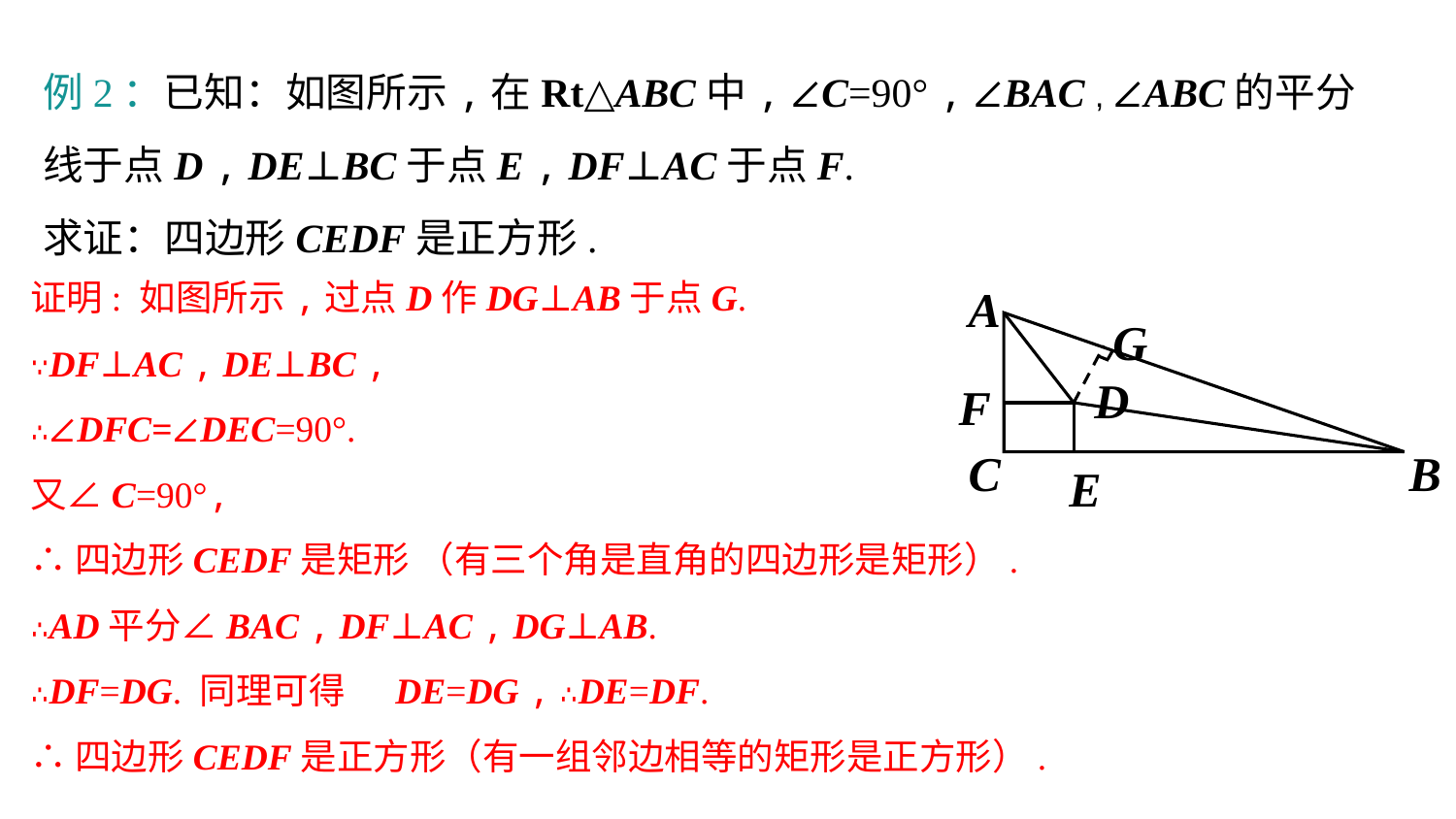

例2：已知：如图所示,在Rt△ABC中, ∠C=90° , ∠BAC , ∠ABC的平分线于点D , DE⊥BC于点E , DF⊥AC于点F.
求证：四边形CEDF是正方形.
证明: 如图所示,过点D作DG⊥AB于点G.
∵DF⊥AC , DE⊥BC ,
∴∠DFC=∠DEC=90°.
又∠C=90°,
∴四边形CEDF是矩形 （有三个角是直角的四边形是矩形）.
∴AD平分∠BAC , DF⊥AC , DG⊥AB.
∴DF=DG. 同理可得     DE=DG , ∴DE=DF.
∴四边形CEDF是正方形（有一组邻边相等的矩形是正方形）.
A
G

D
F

C
B
E